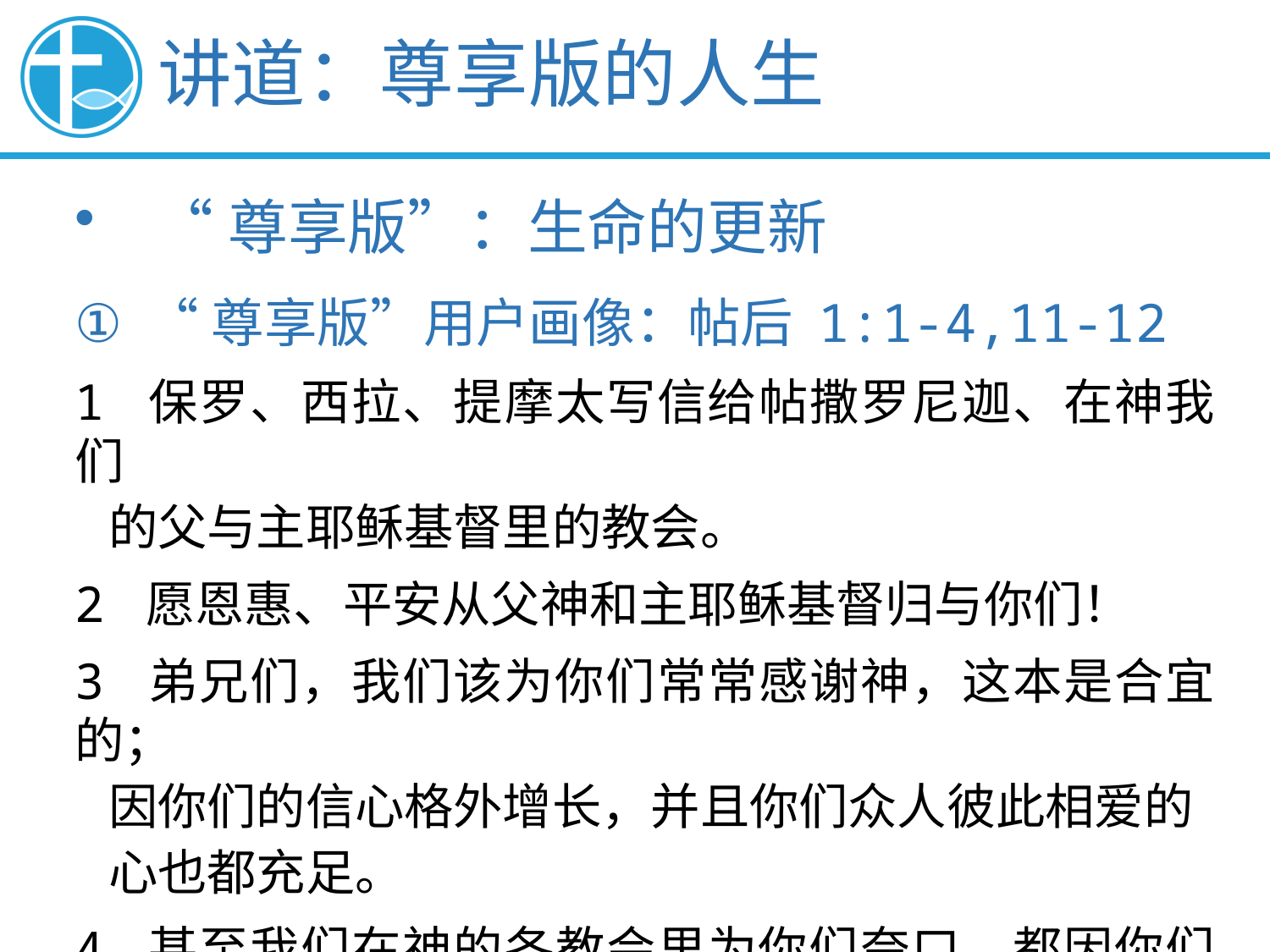

讲道：尊享版的人生
“尊享版”：生命的更新
“尊享版”用户画像：帖后 1:1-4,11-12
1 保罗、西拉、提摩太写信给帖撒罗尼迦、在神我们
  的父与主耶稣基督里的教会。
2 愿恩惠、平安从父神和主耶稣基督归与你们！
3 弟兄们，我们该为你们常常感谢神，这本是合宜的；
  因你们的信心格外增长，并且你们众人彼此相爱的
  心也都充足。
4 甚至我们在神的各教会里为你们夸口，都因你们在
  所受的一切逼迫患难中，仍旧存忍耐和信心。